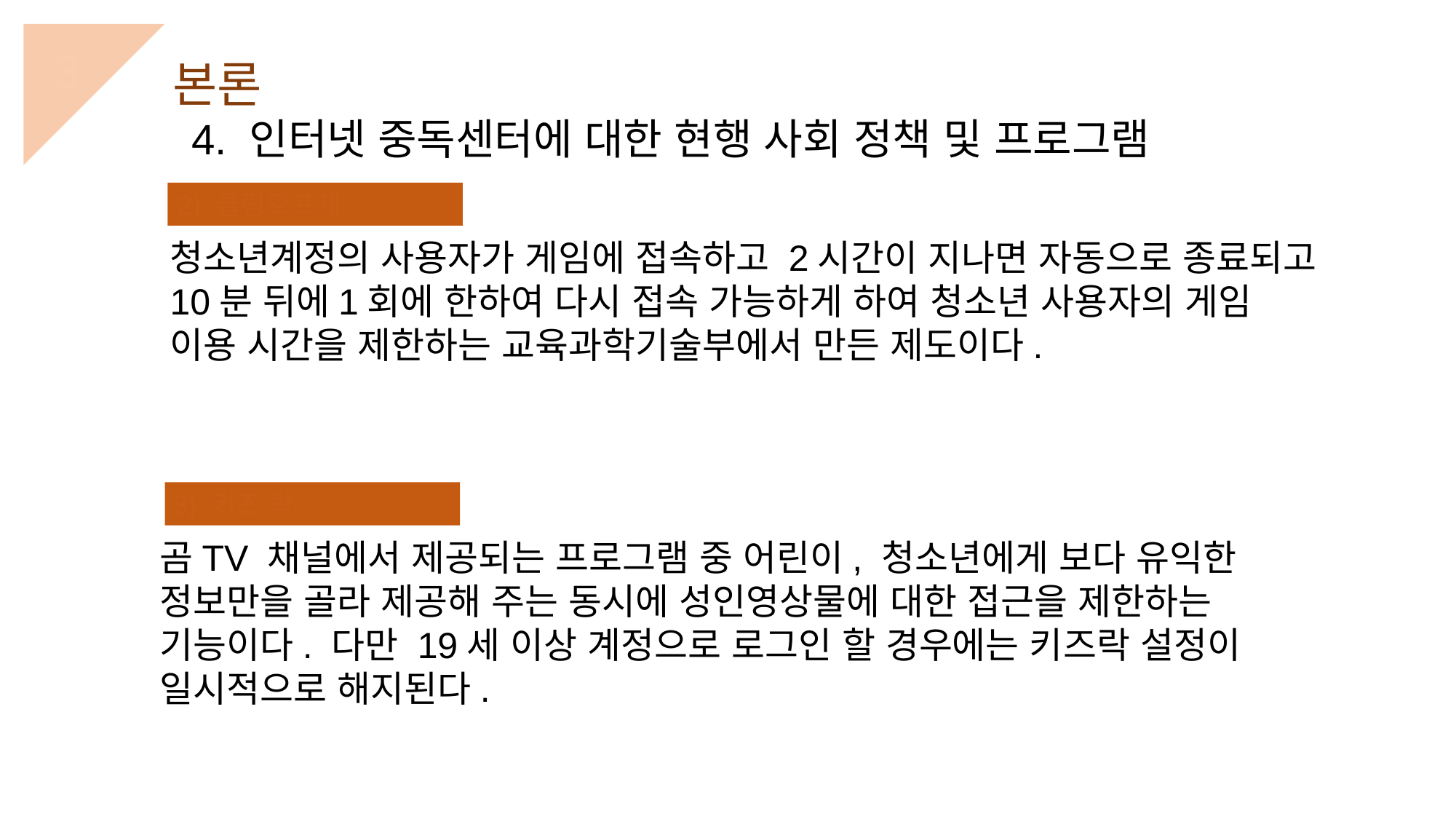

3
본론
4. 인터넷 중독센터에 대한 현행 사회 정책 및 프로그램
 2) 쿨링오프제

청소년계정의 사용자가 게임에 접속하고 2시간이 지나면 자동으로 종료되고 10분 뒤에1회에 한하여 다시 접속 가능하게 하여 청소년 사용자의 게임 이용 시간을 제한하는 교육과학기술부에서 만든 제도이다.
 3) 키즈 락

곰TV 채널에서 제공되는 프로그램 중 어린이, 청소년에게 보다 유익한 정보만을 골라 제공해 주는 동시에 성인영상물에 대한 접근을 제한하는 기능이다. 다만 19세 이상 계정으로 로그인 할 경우에는 키즈락 설정이 일시적으로 해지된다.